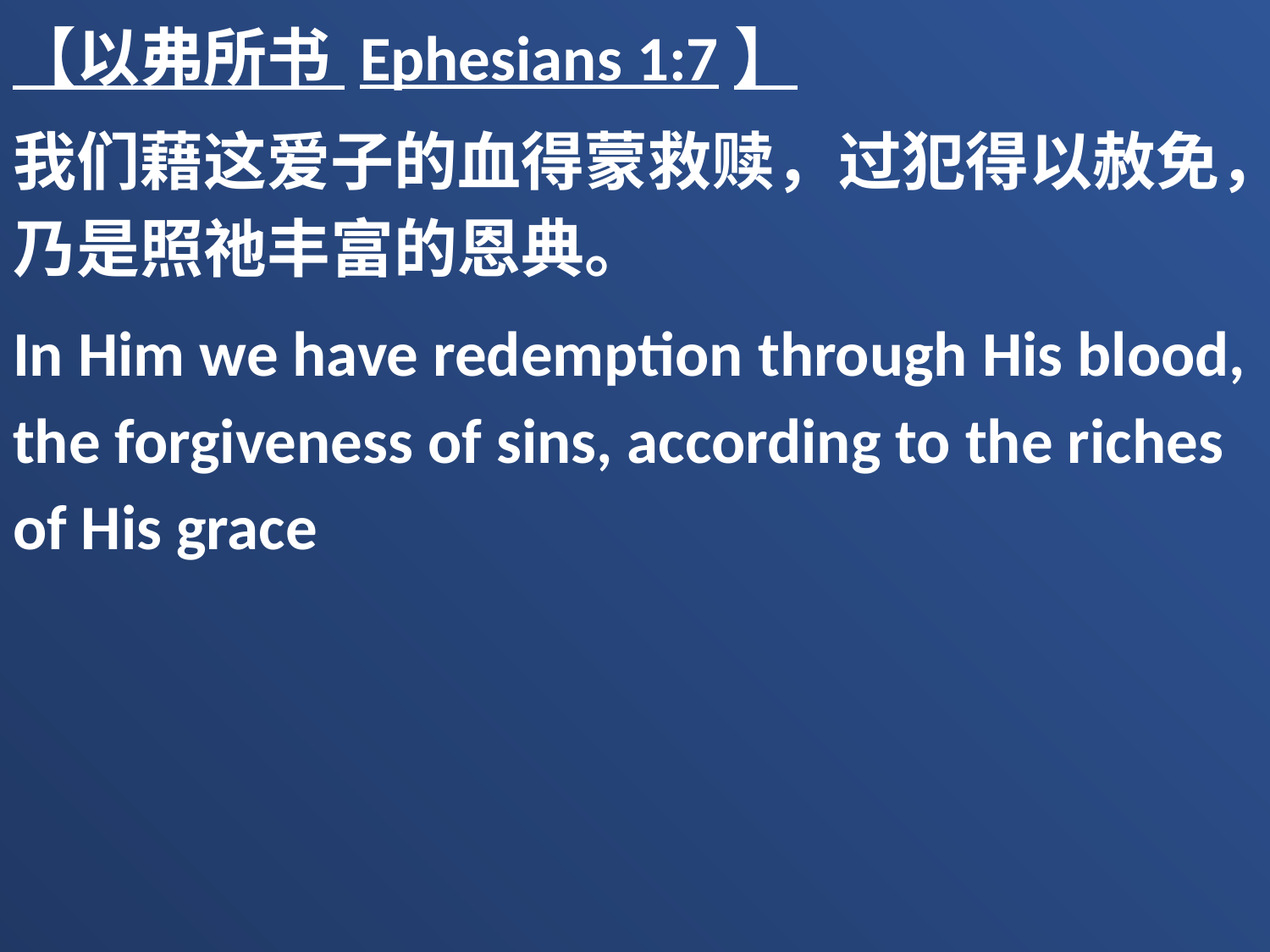

【以弗所书 Ephesians 1:7】
我们藉这爱子的血得蒙救赎，过犯得以赦免，乃是照祂丰富的恩典。
In Him we have redemption through His blood, the forgiveness of sins, according to the riches of His grace